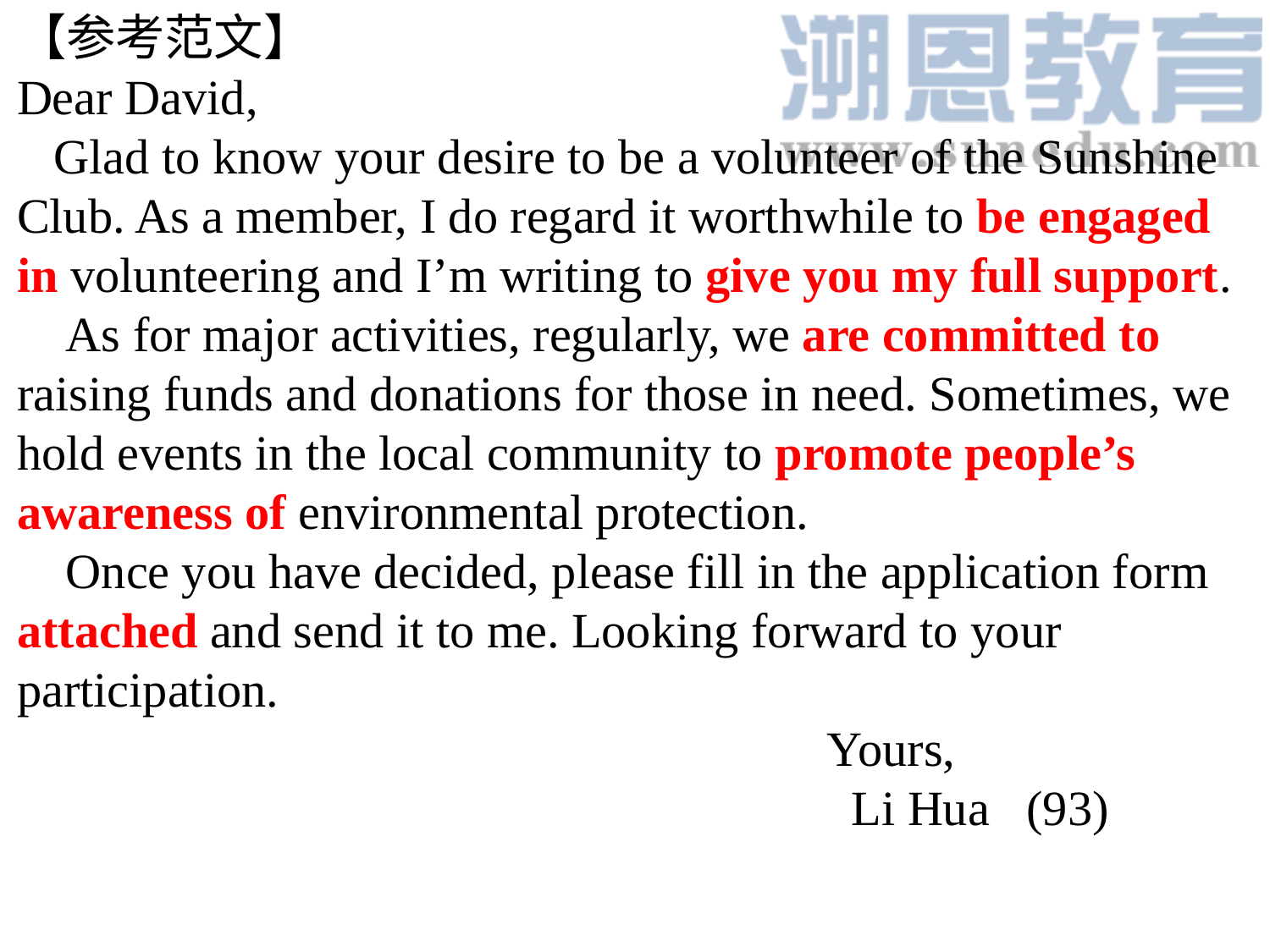

【参考范文】
Dear David,
   Glad to know your desire to be a volunteer of the Sunshine Club. As a member, I do regard it worthwhile to be engaged in volunteering and I’m writing to give you my full support.
    As for major activities, regularly, we are committed to raising funds and donations for those in need. Sometimes, we hold events in the local community to promote people’s awareness of environmental protection.
    Once you have decided, please fill in the application form attached and send it to me. Looking forward to your participation.
                                                                  Yours,
                                                                    Li Hua   (93)